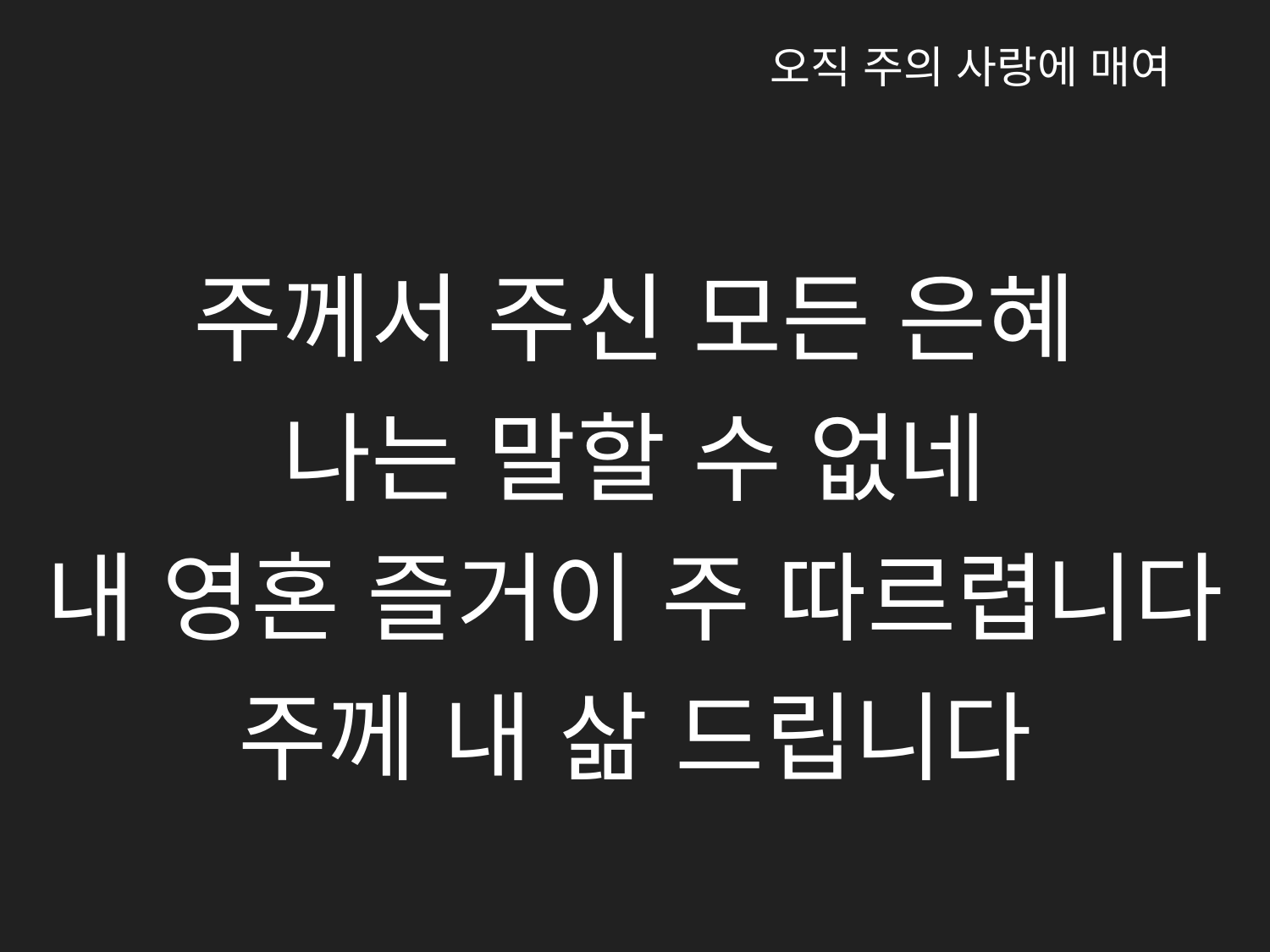

오직 주의 사랑에 매여
주께서 주신 모든 은혜
나는 말할 수 없네
내 영혼 즐거이 주 따르렵니다
주께 내 삶 드립니다